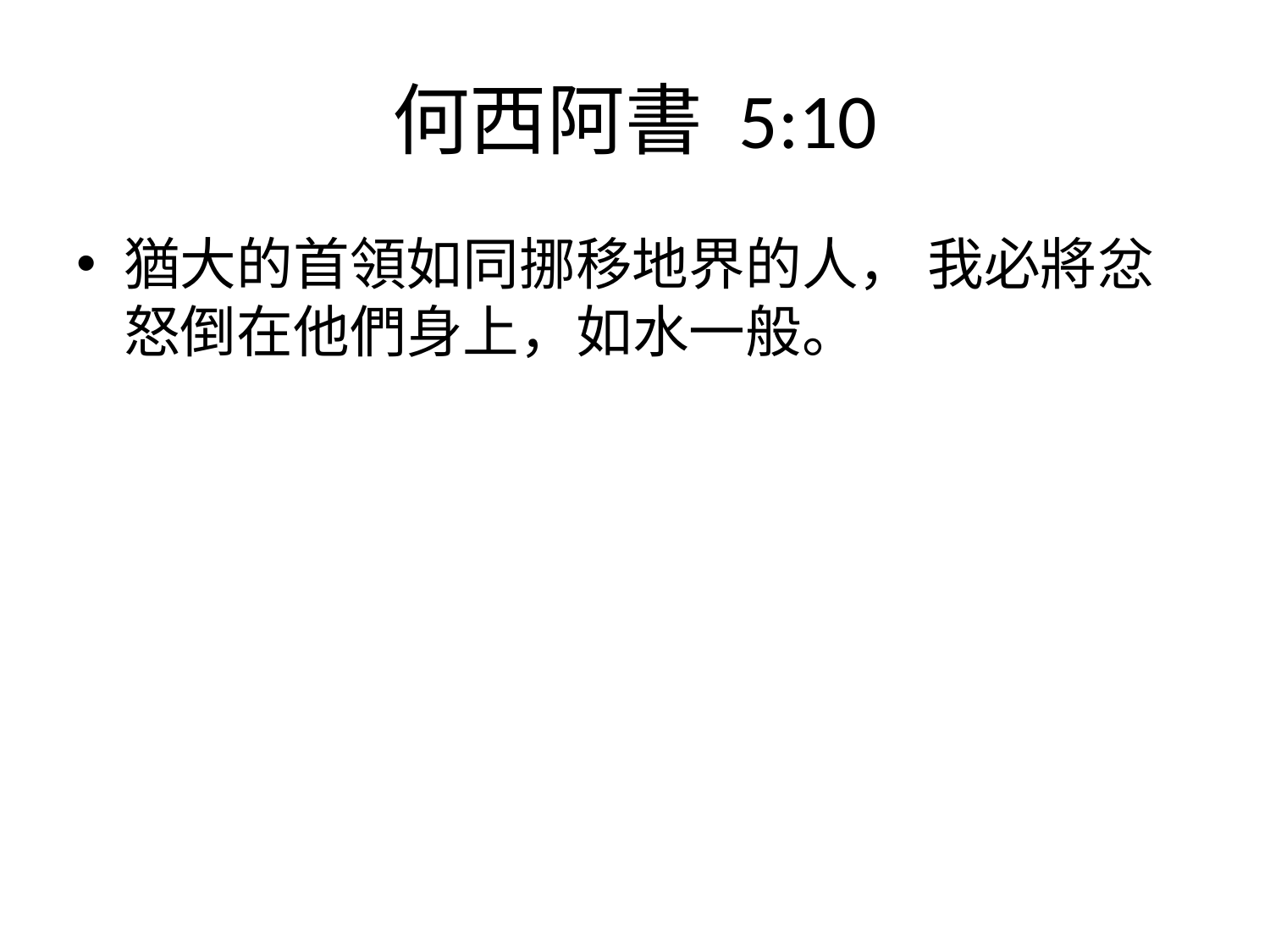

# 何西阿書‬ ‭5:10
猶大的首領如同挪移地界的人， 我必將忿怒倒在他們身上，如水一般。